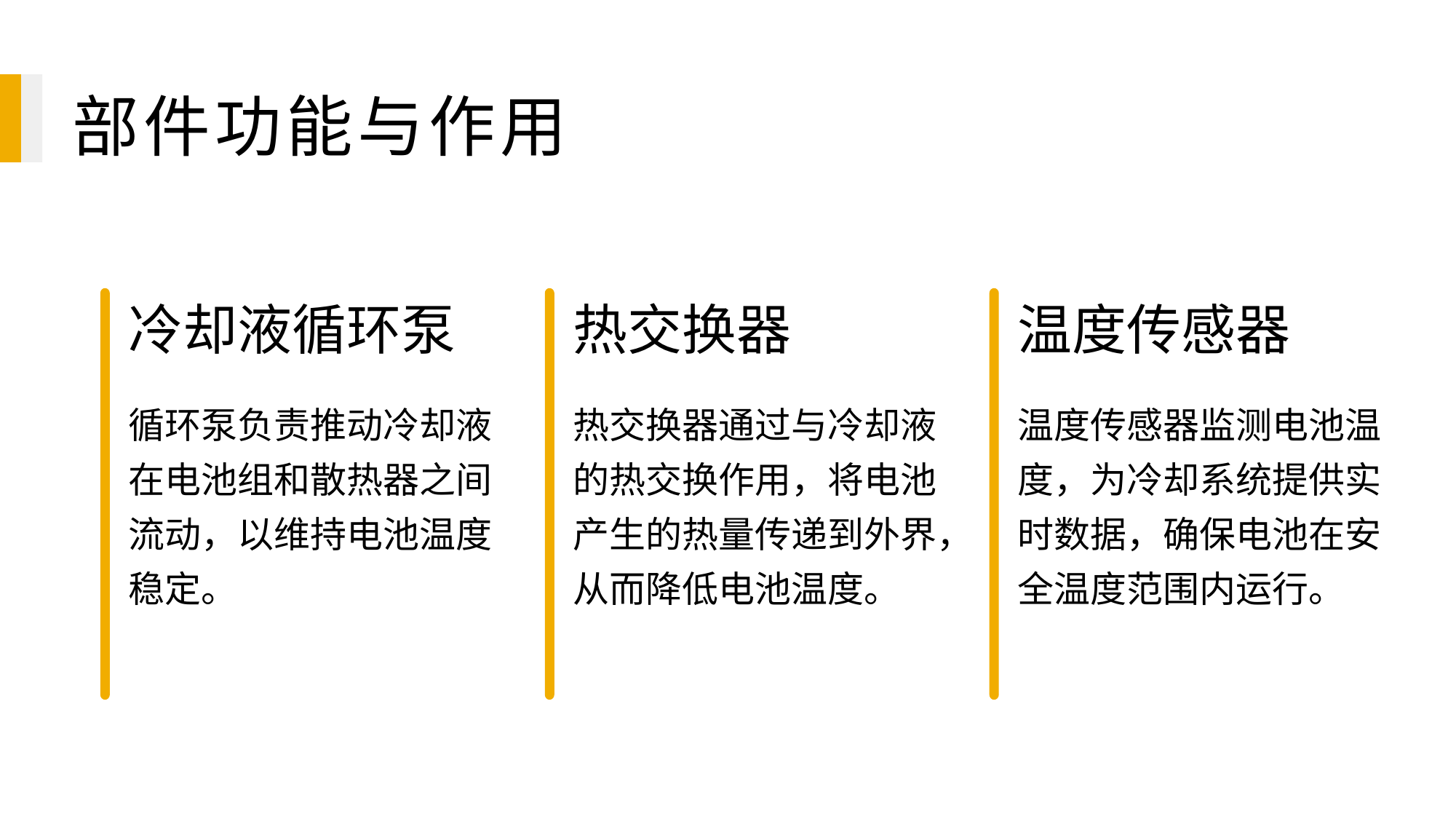

# 部件功能与作用

冷却液循环泵

热交换器

温度传感器
循环泵负责推动冷却液在电池组和散热器之间流动，以维持电池温度稳定。
热交换器通过与冷却液的热交换作用，将电池产生的热量传递到外界，从而降低电池温度。
温度传感器监测电池温度，为冷却系统提供实时数据，确保电池在安全温度范围内运行。